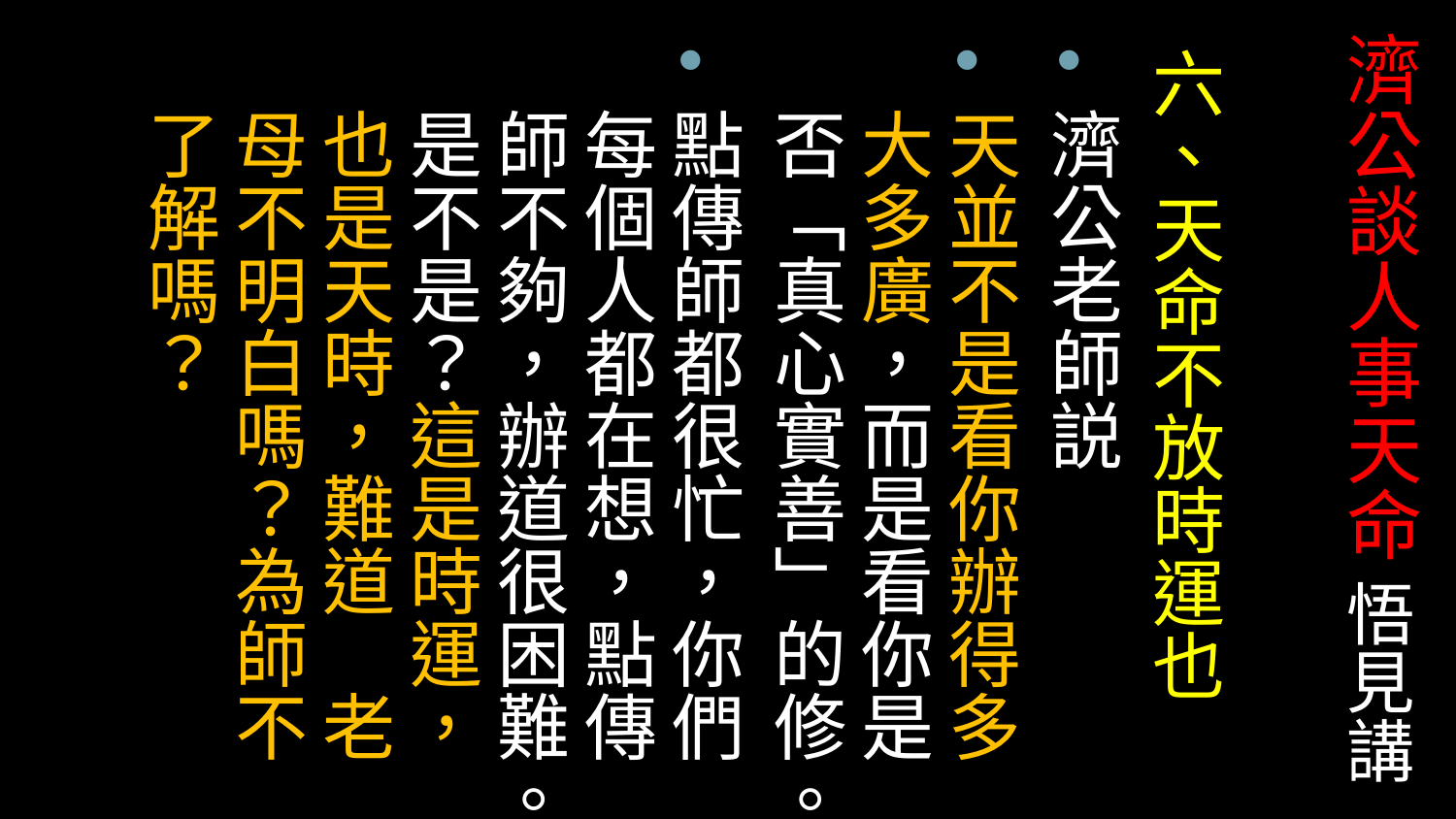

# 濟公談人事天命 悟見講
六、天命不放時運也
濟公老師説
天並不是看你辦得多大多廣，而是看你是否「真心實善」的修。
點傳師都很忙，你們每個人都在想，點傳師不夠，辦道很困難。是不是？這是時運，也是天時，難道　老母不明白嗎？為師不了解嗎？